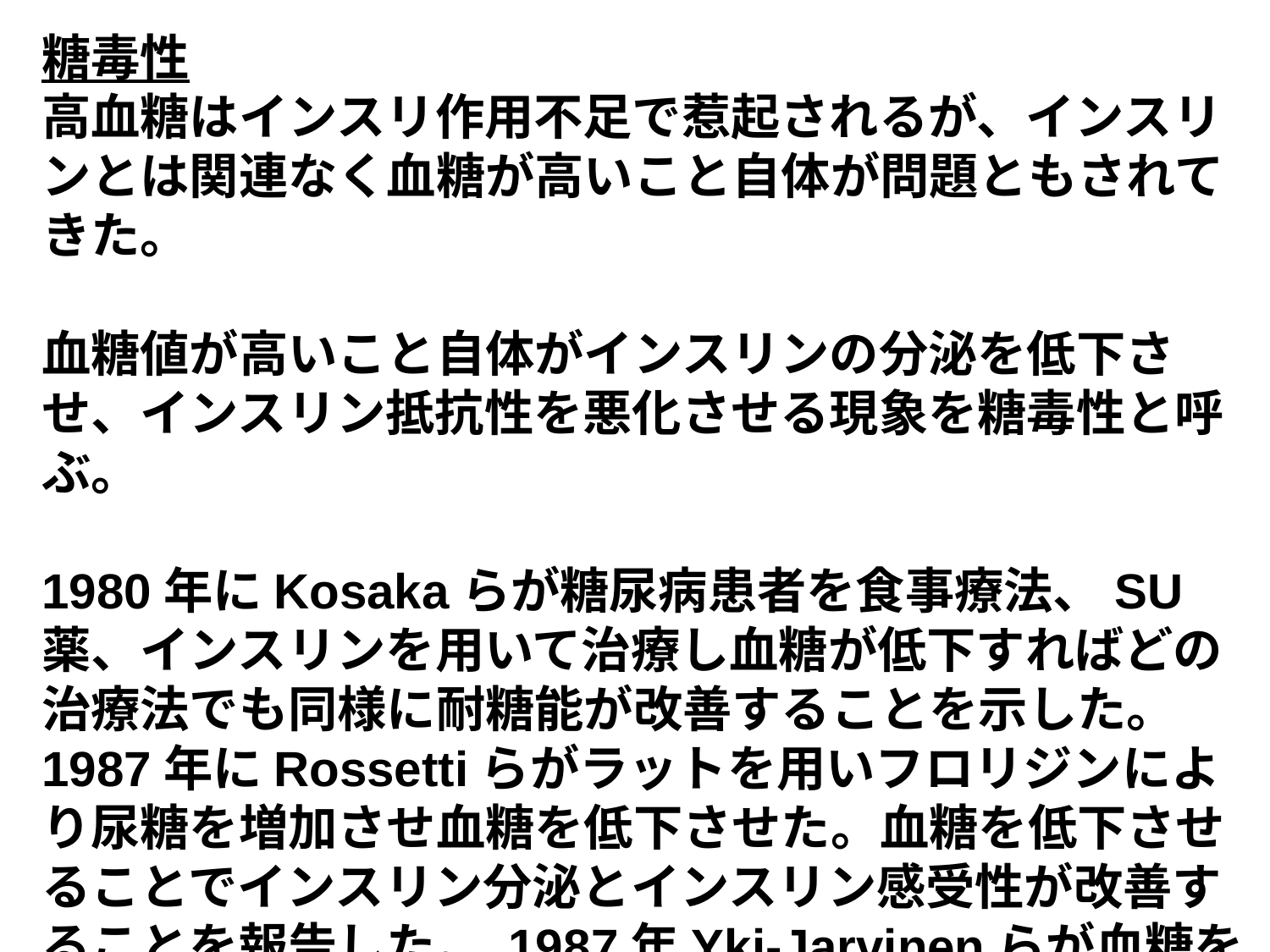

糖毒性
高血糖はインスリ作用不足で惹起されるが、インスリンとは関連なく血糖が高いこと自体が問題ともされてきた。

血糖値が高いこと自体がインスリンの分泌を低下させ、インスリン抵抗性を悪化させる現象を糖毒性と呼ぶ。

1980年にKosakaらが糖尿病患者を食事療法、SU薬、インスリンを用いて治療し血糖が低下すればどの治療法でも同様に耐糖能が改善することを示した。
1987年にRossettiらがラットを用いフロリジンにより尿糖を増加させ血糖を低下させた。血糖を低下させることでインスリン分泌とインスリン感受性が改善することを報告した。 1987年Yki-Jarvinenらが血糖を上昇させた状態でインスリン感受性が悪化することを報告した。